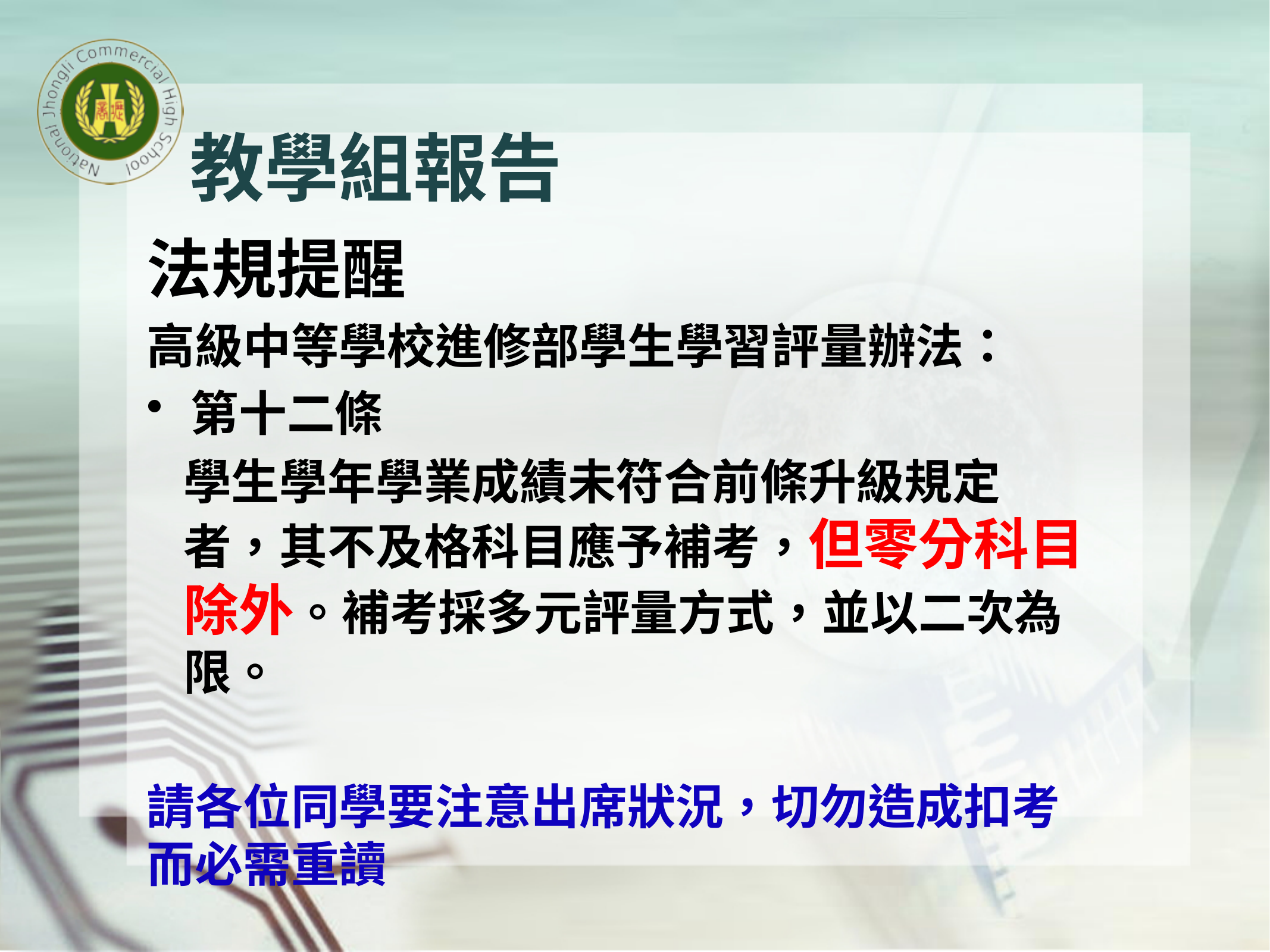

# 教學組報告
法規提醒
高級中等學校進修部學生學習評量辦法：
第十二條
學生學年學業成績未符合前條升級規定者，其不及格科目應予補考，但零分科目除外。補考採多元評量方式，並以二次為限。

請各位同學要注意出席狀況，切勿造成扣考而必需重讀